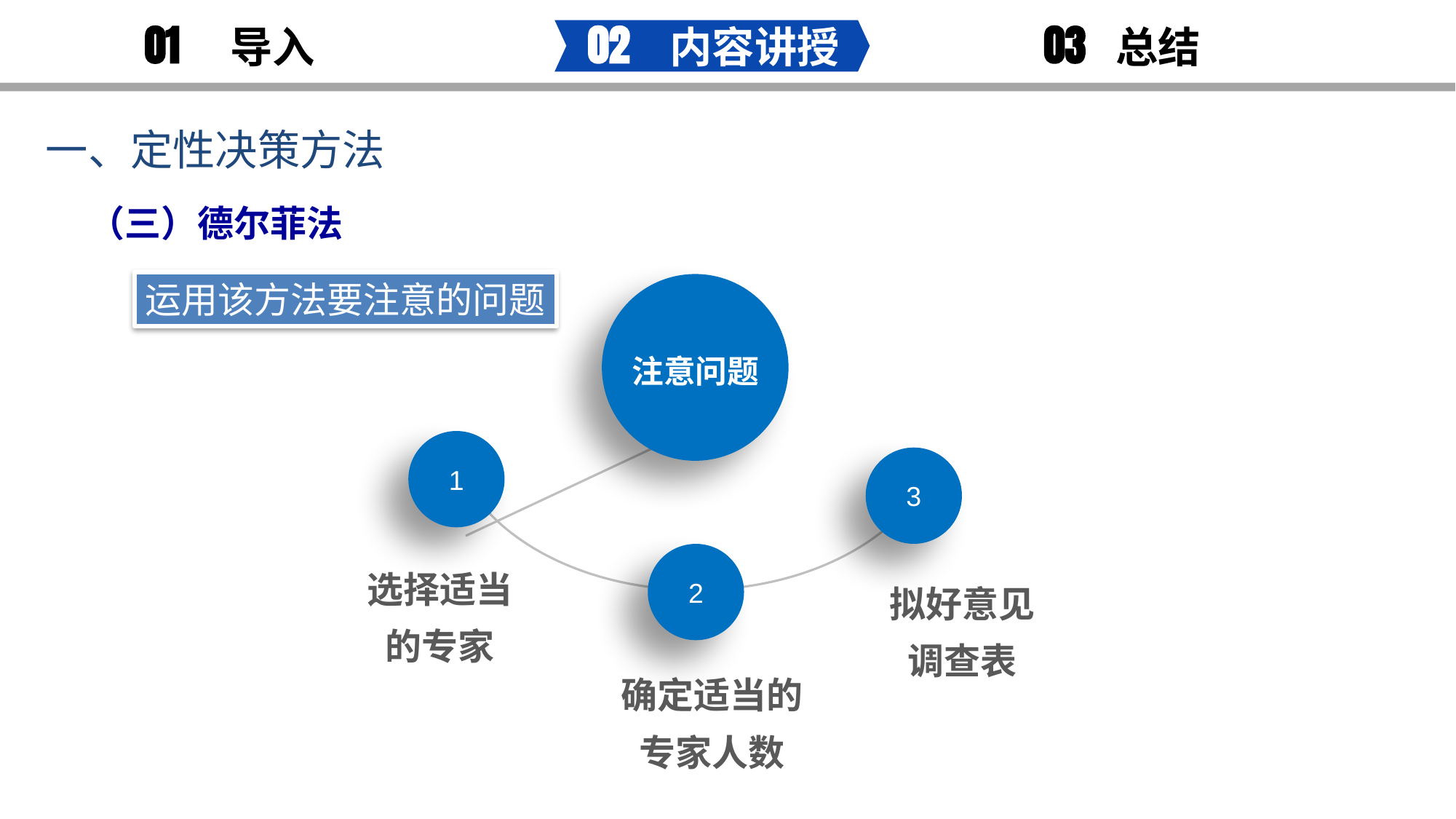

02   内容讲授
03  总结
01    导入

一、定性决策方法
明 年 工 作 计 划
（三）德尔菲法
运用该方法要注意的问题

注意问题
1
3

2
选择适当的专家
拟好意见调查表
确定适当的专家人数